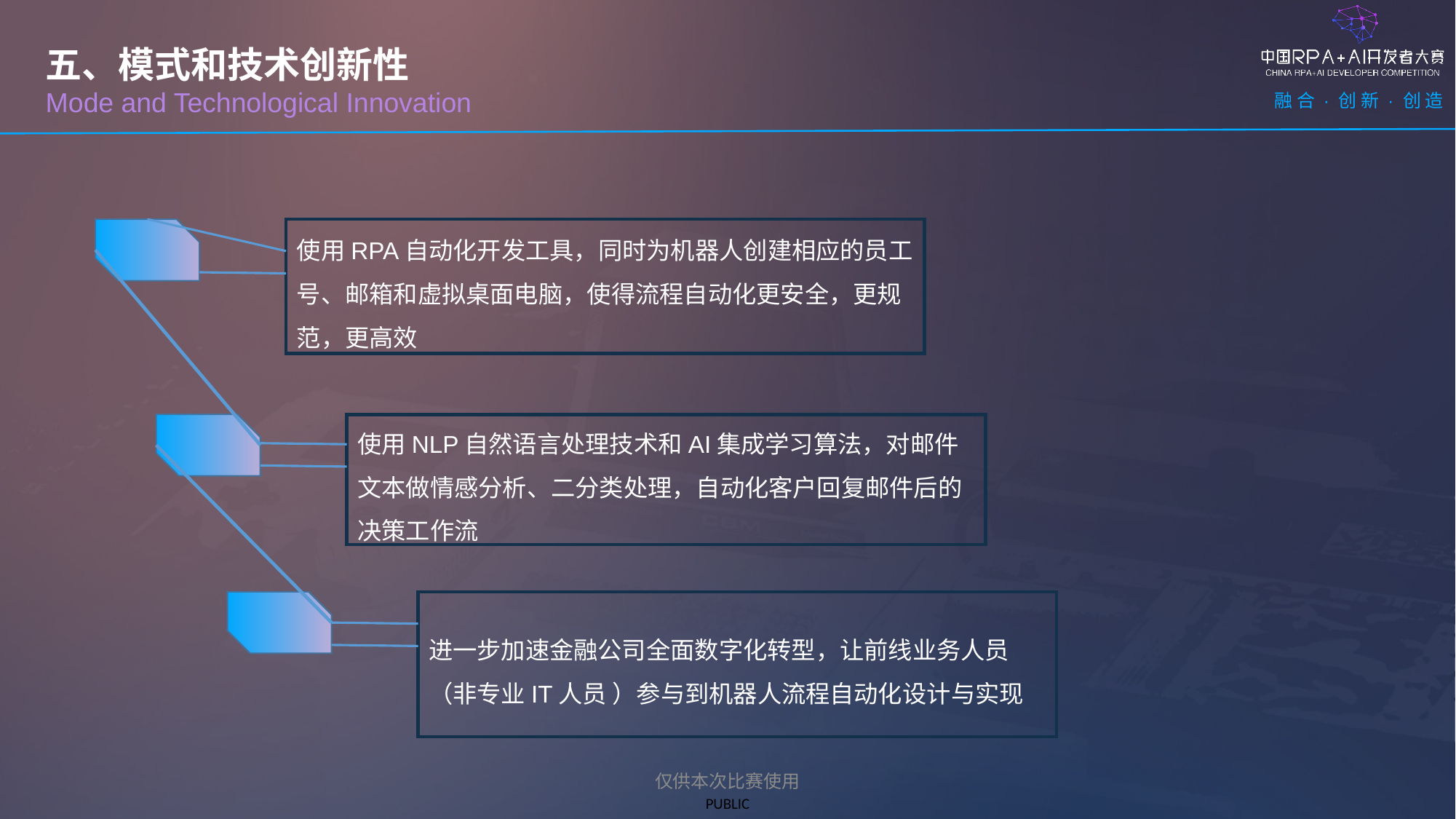

五、模式和技术创新性
Mode and Technological Innovation

使用RPA自动化开发工具，同时为机器人创建相应的员工号、邮箱和虚拟桌面电脑，使得流程自动化更安全，更规范，更高效

使用NLP自然语言处理技术和AI集成学习算法，对邮件文本做情感分析、二分类处理，自动化客户回复邮件后的决策工作流

进一步加速金融公司全面数字化转型，让前线业务人员（非专业IT人员 ）参与到机器人流程自动化设计与实现
仅供本次比赛使用